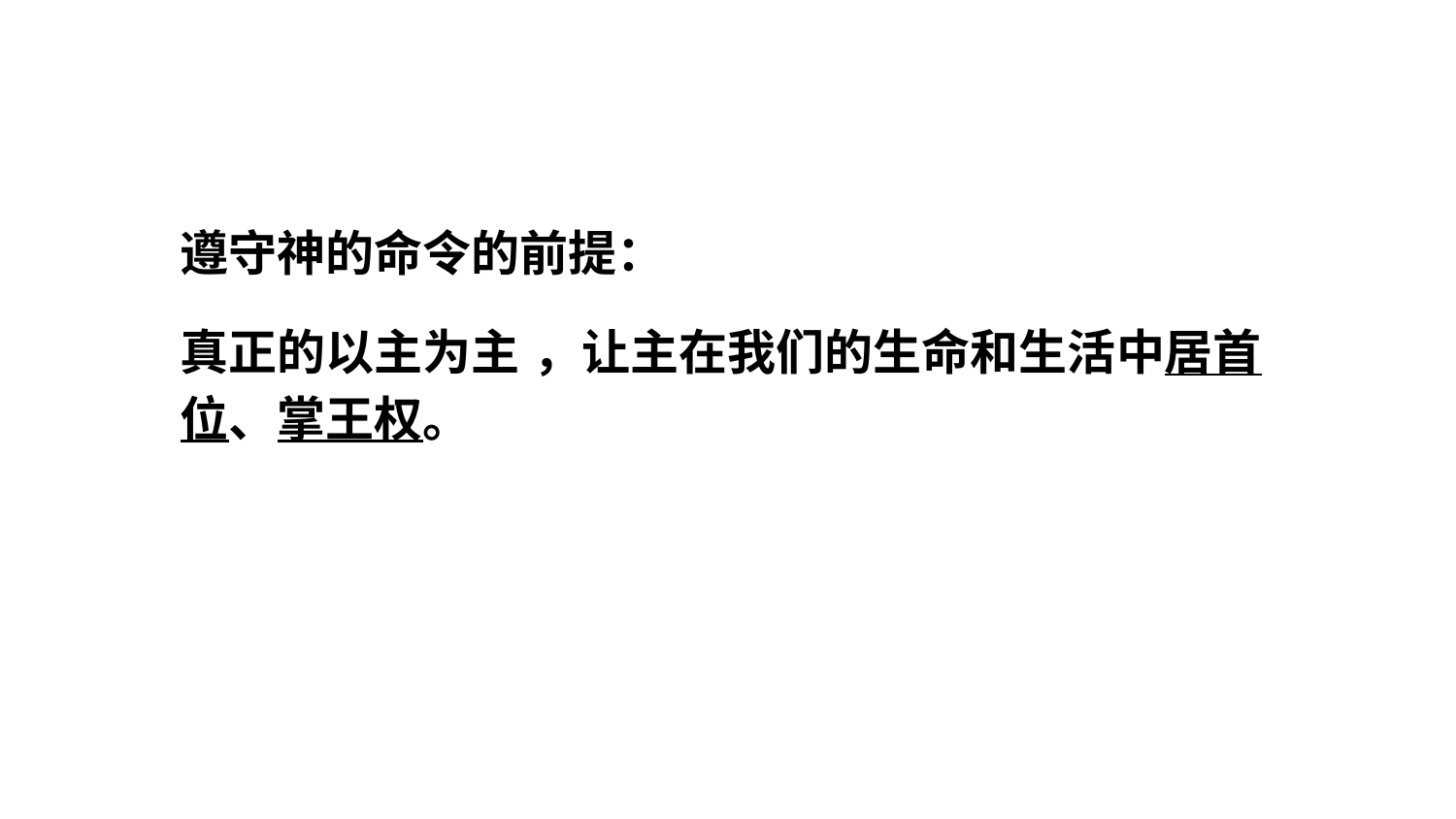

#
遵守神的命令的前提：
真正的以主为主 ，让主在我们的生命和生活中居首位、掌王权。